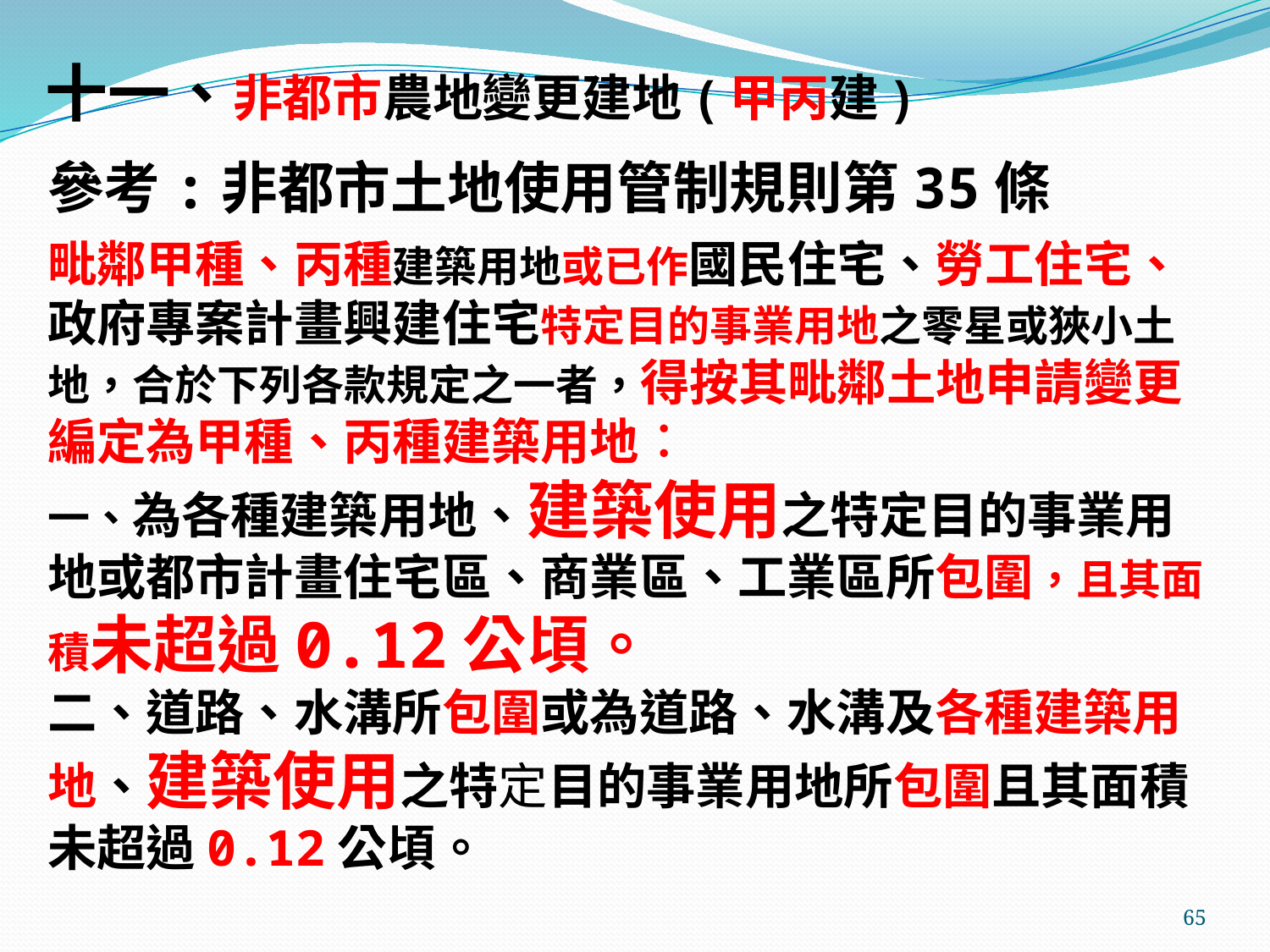

# 十一、非都市農地變更建地(甲丙建)
參考:非都市土地使用管制規則第35條
毗鄰甲種、丙種建築用地或已作國民住宅、勞工住宅、政府專案計畫興建住宅特定目的事業用地之零星或狹小土地，合於下列各款規定之一者，得按其毗鄰土地申請變更編定為甲種、丙種建築用地︰
一、為各種建築用地、建築使用之特定目的事業用地或都市計畫住宅區、商業區、工業區所包圍，且其面積未超過0.12公頃。
二、道路、水溝所包圍或為道路、水溝及各種建築用地、建築使用之特定目的事業用地所包圍且其面積未超過0.12公頃。

65